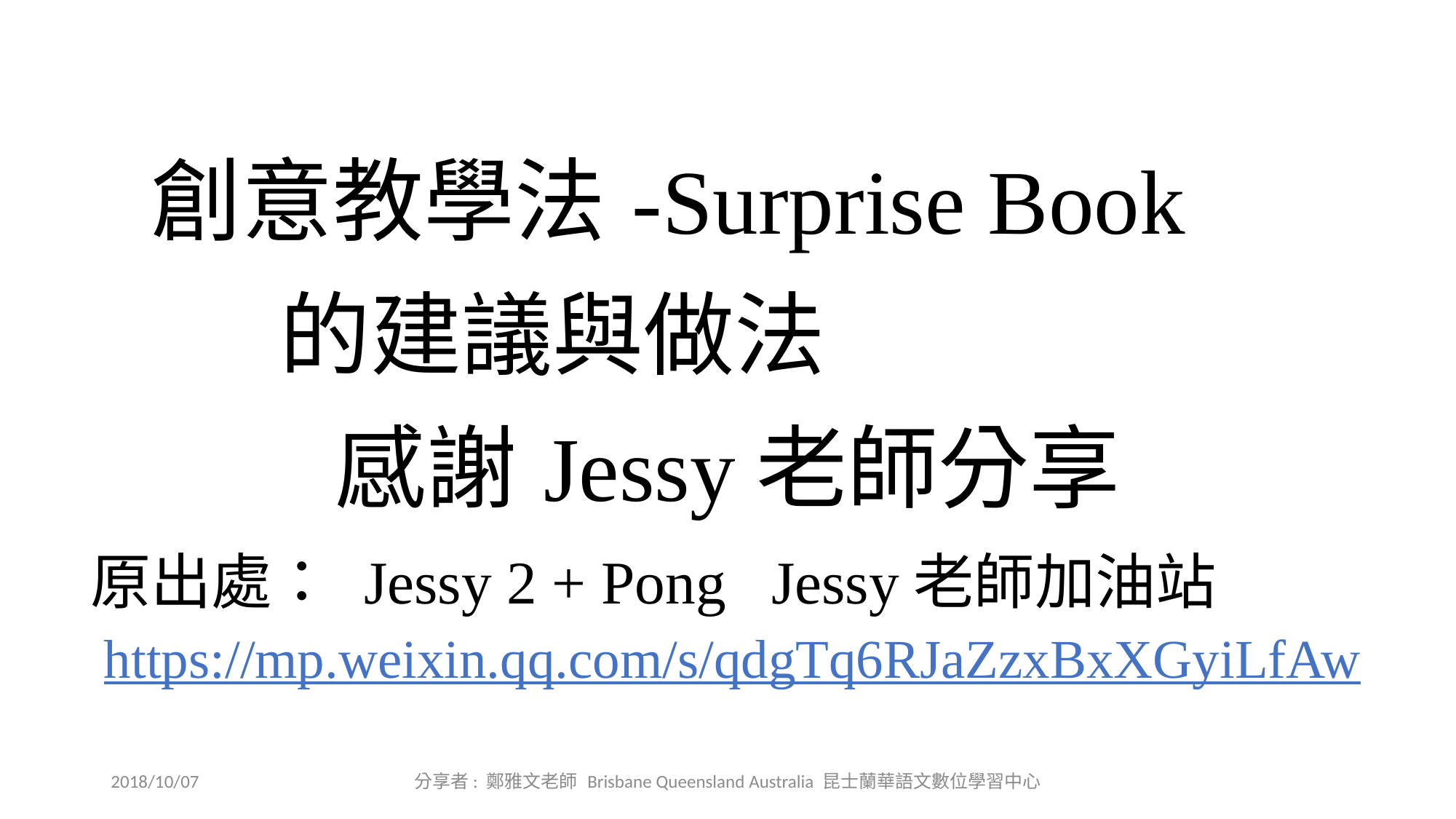

創意教學法-Surprise Book
        的建議與做法
感謝Jessy老師分享
原出處： Jessy 2 + Pong   Jessy老師加油站
 https://mp.weixin.qq.com/s/qdgTq6RJaZzxBxXGyiLfAw

2018/10/07
分享者: 鄭雅文老師 Brisbane Queensland Australia 昆士蘭華語文數位學習中心